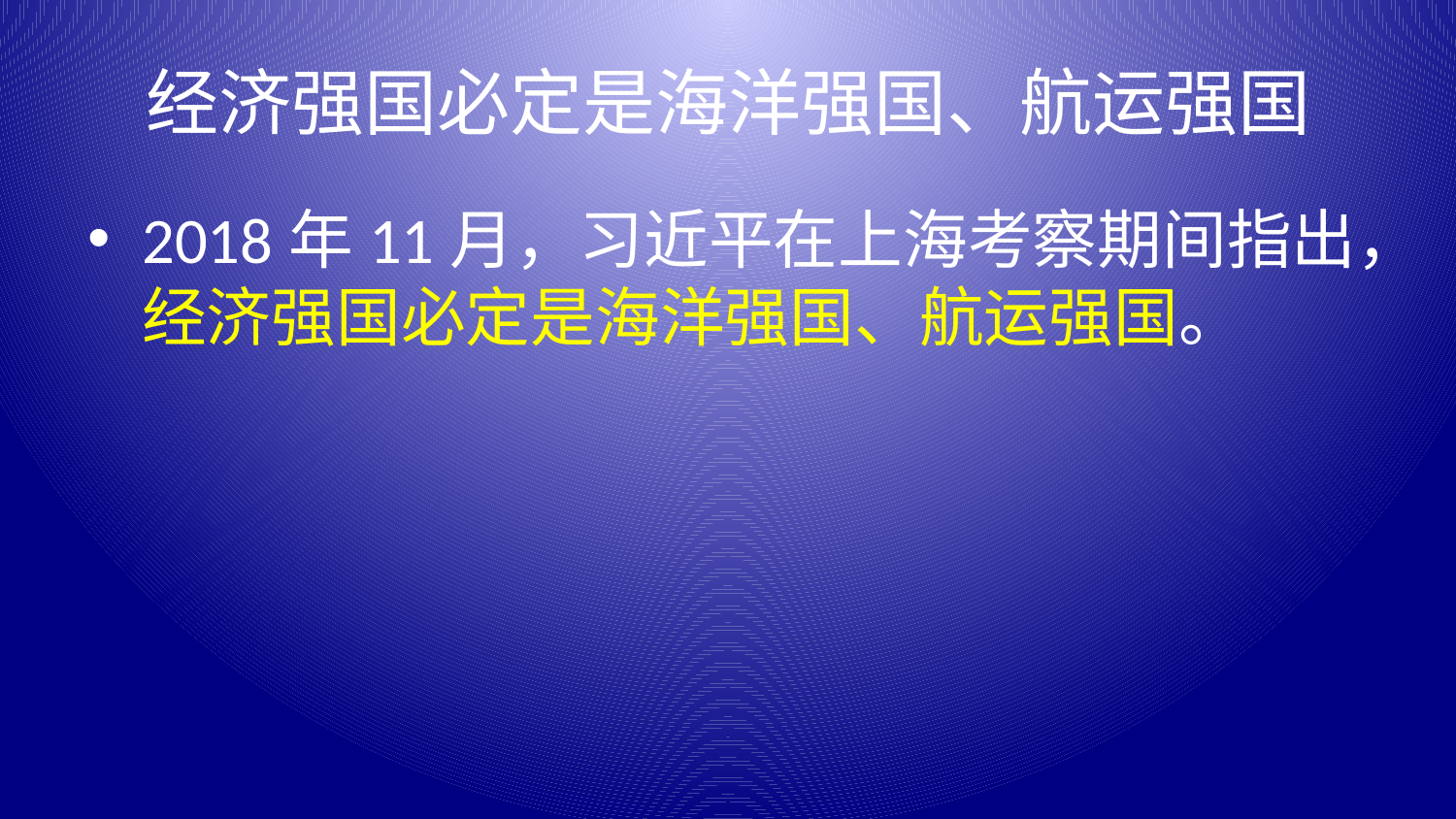

# 经济强国必定是海洋强国、航运强国
2018年11月，习近平在上海考察期间指出，经济强国必定是海洋强国、航运强国。